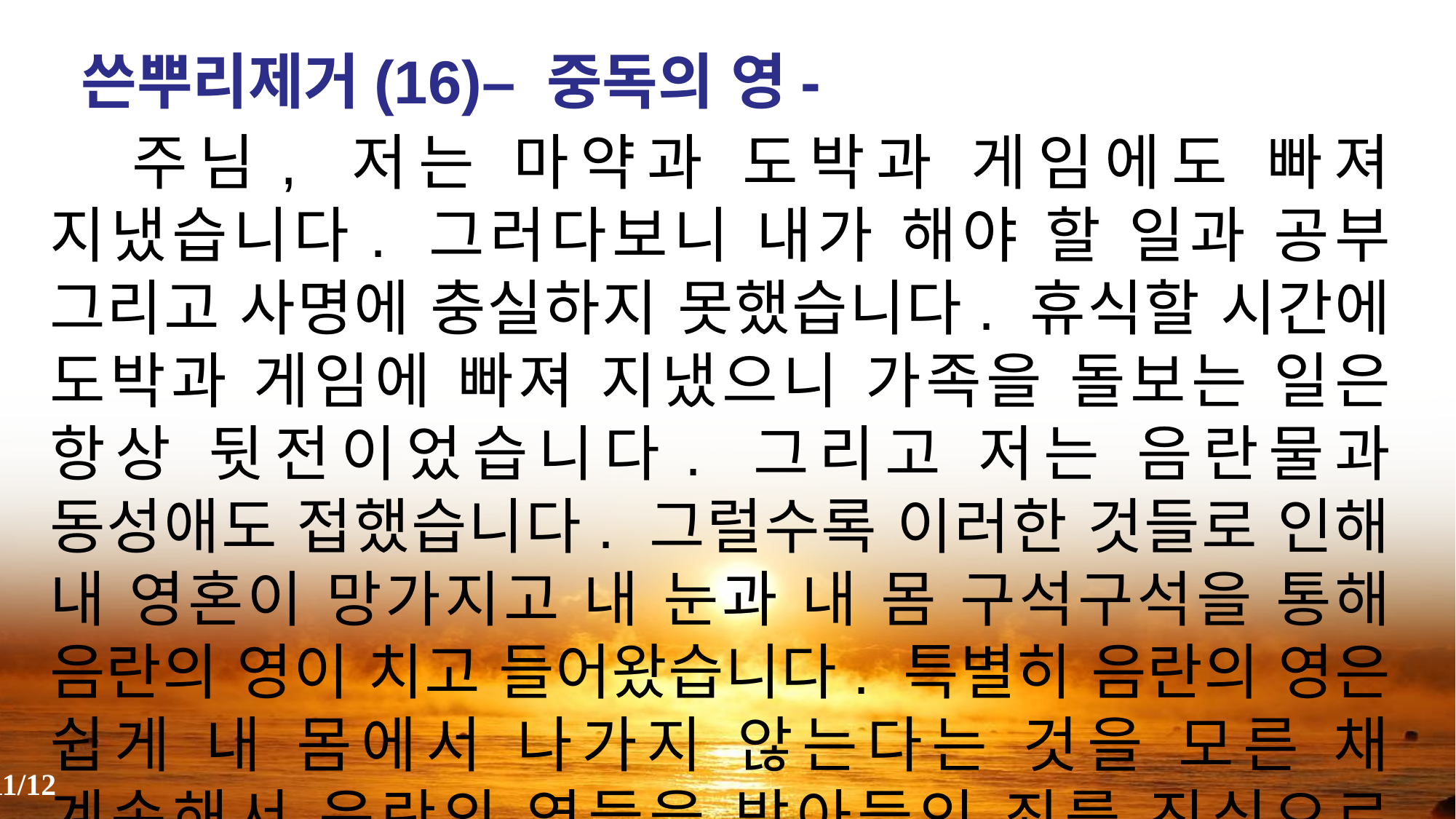

쓴뿌리제거(16)– 중독의 영-
  주님, 저는 마약과 도박과 게임에도 빠져 지냈습니다. 그러다보니 내가 해야 할 일과 공부 그리고 사명에 충실하지 못했습니다. 휴식할 시간에 도박과 게임에 빠져 지냈으니 가족을 돌보는 일은 항상 뒷전이었습니다. 그리고 저는 음란물과 동성애도 접했습니다. 그럴수록 이러한 것들로 인해 내 영혼이 망가지고 내 눈과 내 몸 구석구석을 통해 음란의 영이 치고 들어왔습니다. 특별히 음란의 영은 쉽게 내 몸에서 나가지 않는다는 것을 모른 채 계속해서 음란의 영들을 받아들인 죄를 진심으로 회개합니다.